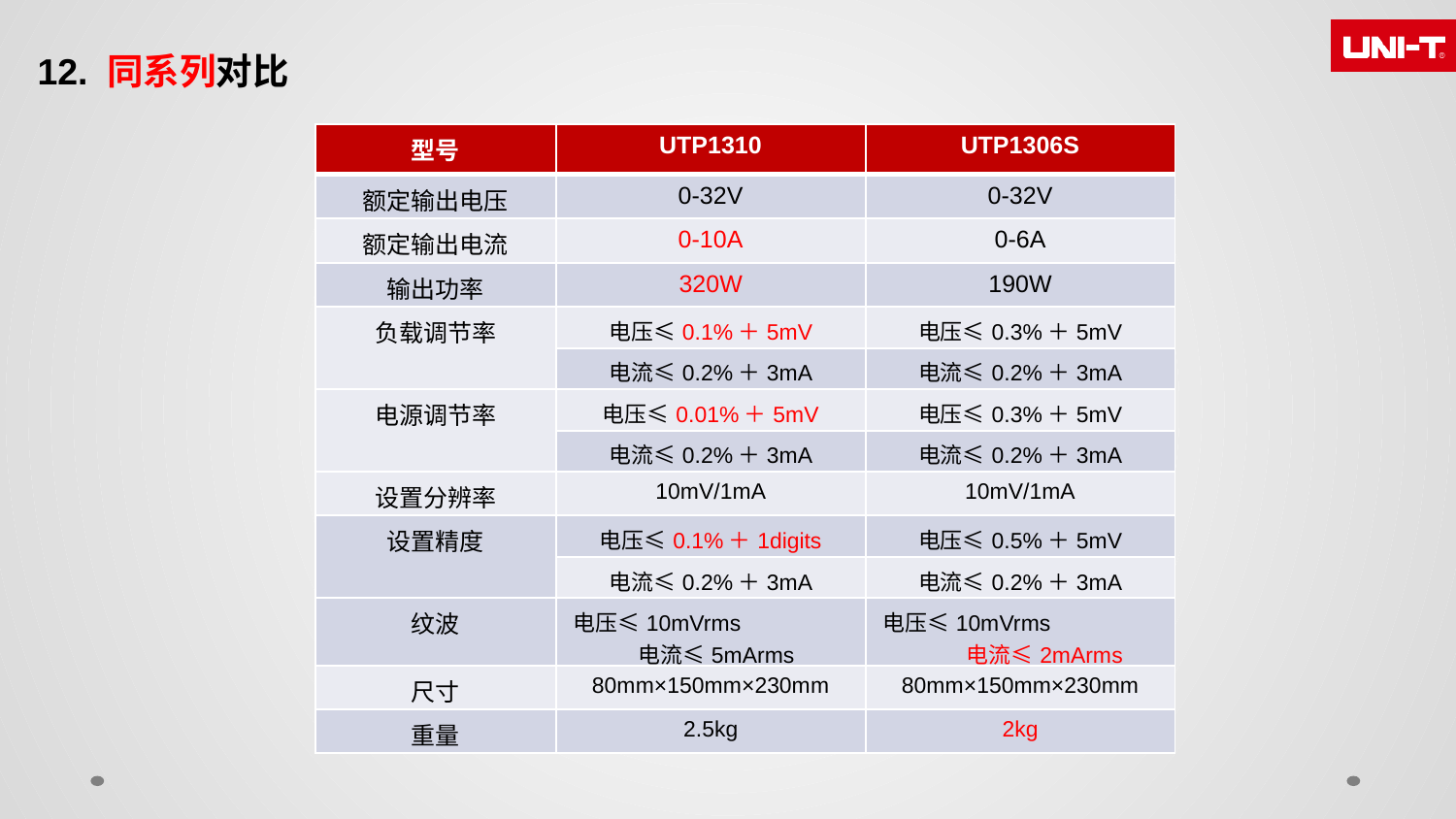

12. 同系列对比
| 型号 | UTP1310 | UTP1306S |
| --- | --- | --- |
| 额定输出电压 | 0-32V | 0-32V |
| 额定输出电流 | 0-10A | 0-6A |
| 输出功率 | 320W | 190W |
| 负载调节率 | 电压≤0.1%＋5mV | 电压≤0.3%＋5mV |
|  | 电流≤0.2%＋3mA | 电流≤0.2%＋3mA |
| 电源调节率 | 电压≤0.01%＋5mV | 电压≤0.3%＋5mV |
|  | 电流≤0.2%＋3mA | 电流≤0.2%＋3mA |
| 设置分辨率 | 10mV/1mA | 10mV/1mA |
| 设置精度 | 电压≤0.1%＋1digits | 电压≤0.5%＋5mV |
|  | 电流≤0.2%＋3mA | 电流≤0.2%＋3mA |
| 纹波 | 电压≤10mVrms 电流≤5mArms | 电压≤10mVrms 电流≤2mArms |
| 尺寸 | 80mm×150mm×230mm | 80mm×150mm×230mm |
| 重量 | 2.5kg | 2kg |